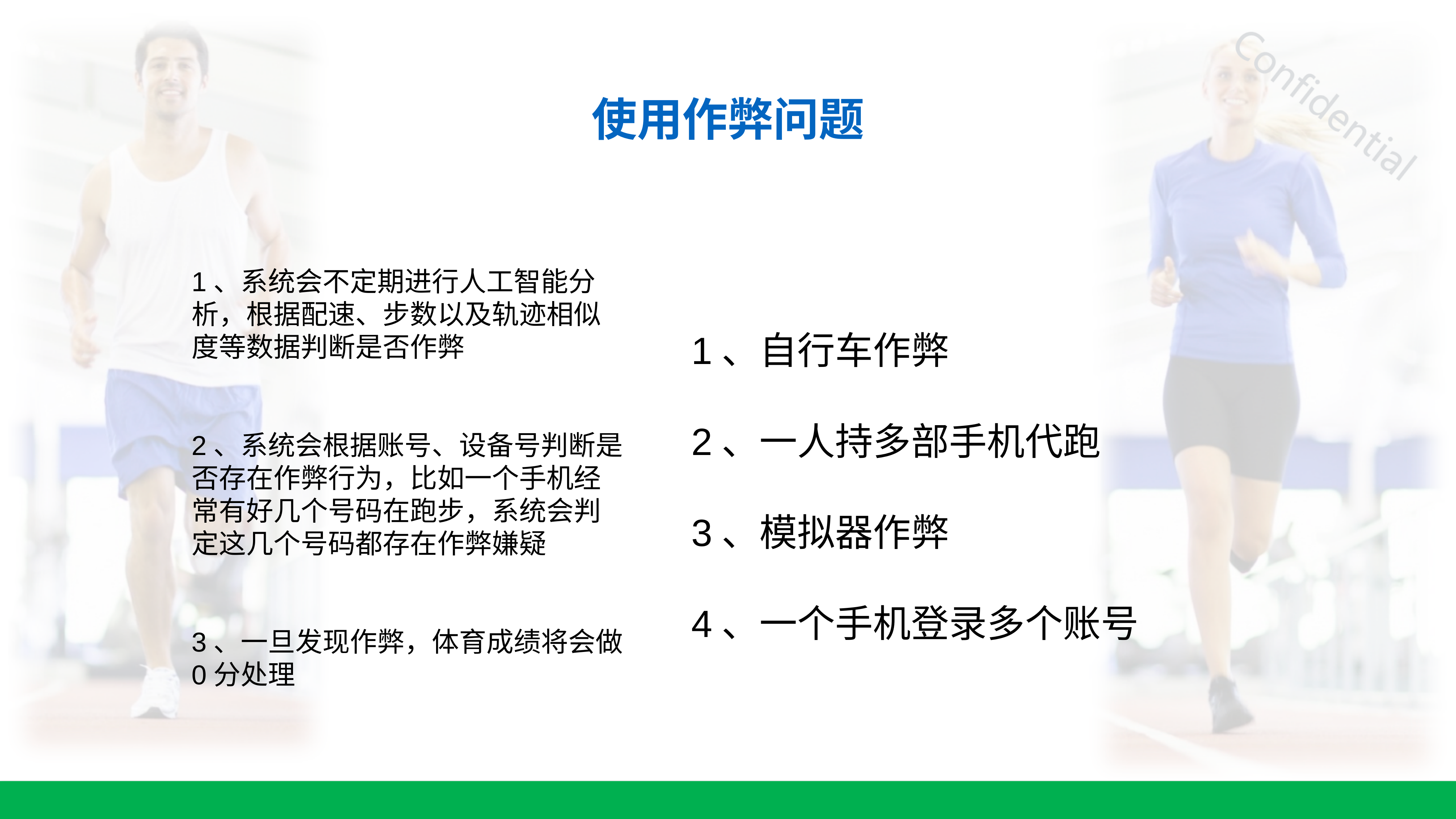

# 使用作弊问题
1、系统会不定期进行人工智能分析，根据配速、步数以及轨迹相似度等数据判断是否作弊

2、系统会根据账号、设备号判断是否存在作弊行为，比如一个手机经常有好几个号码在跑步，系统会判定这几个号码都存在作弊嫌疑

3、一旦发现作弊，体育成绩将会做0分处理
1、自行车作弊
2、一人持多部手机代跑
3、模拟器作弊
4、一个手机登录多个账号